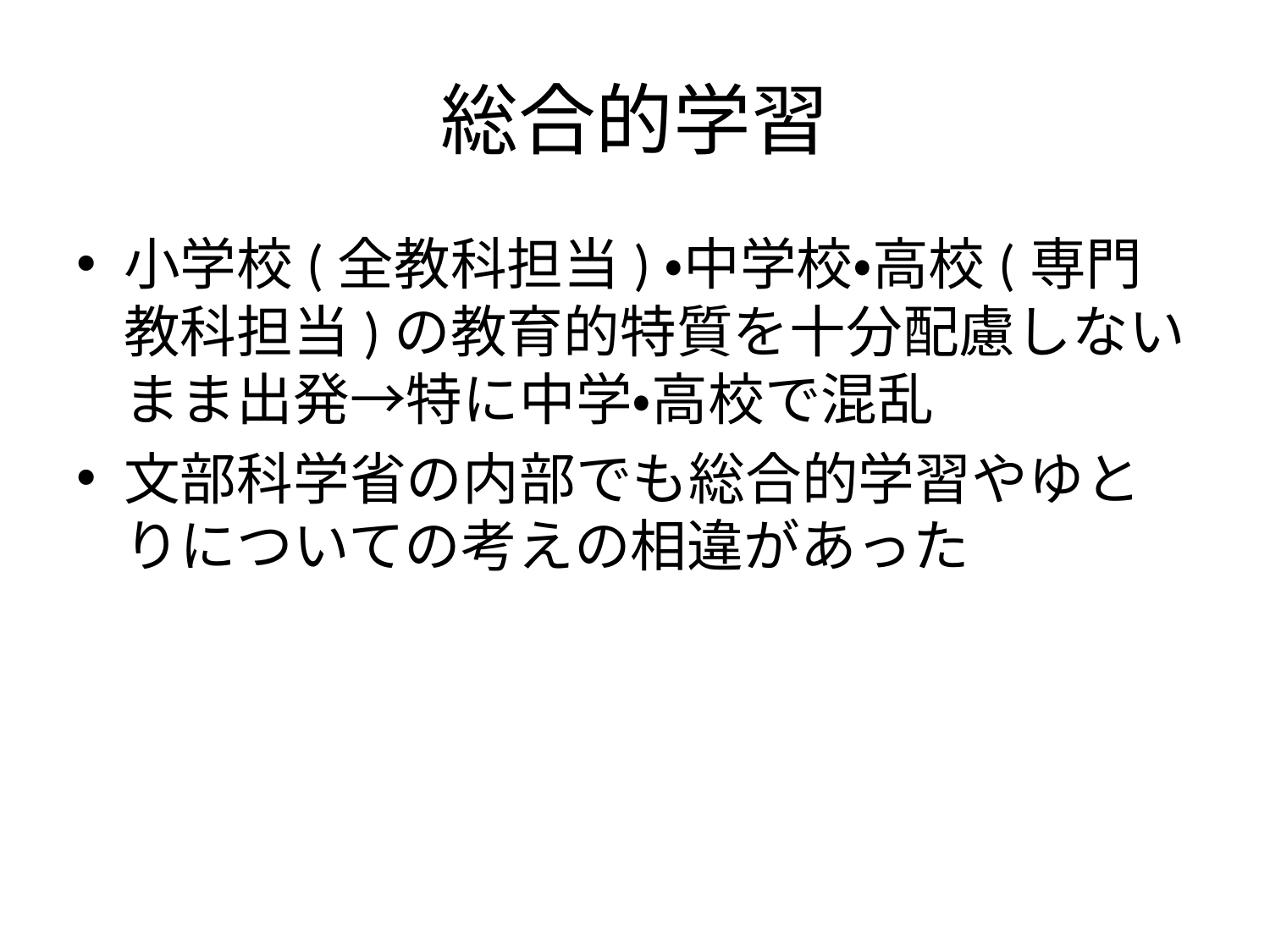

# 総合的学習
小学校(全教科担当)・中学校・高校(専門教科担当)の教育的特質を十分配慮しないまま出発→特に中学・高校で混乱
文部科学省の内部でも総合的学習やゆとりについての考えの相違があった